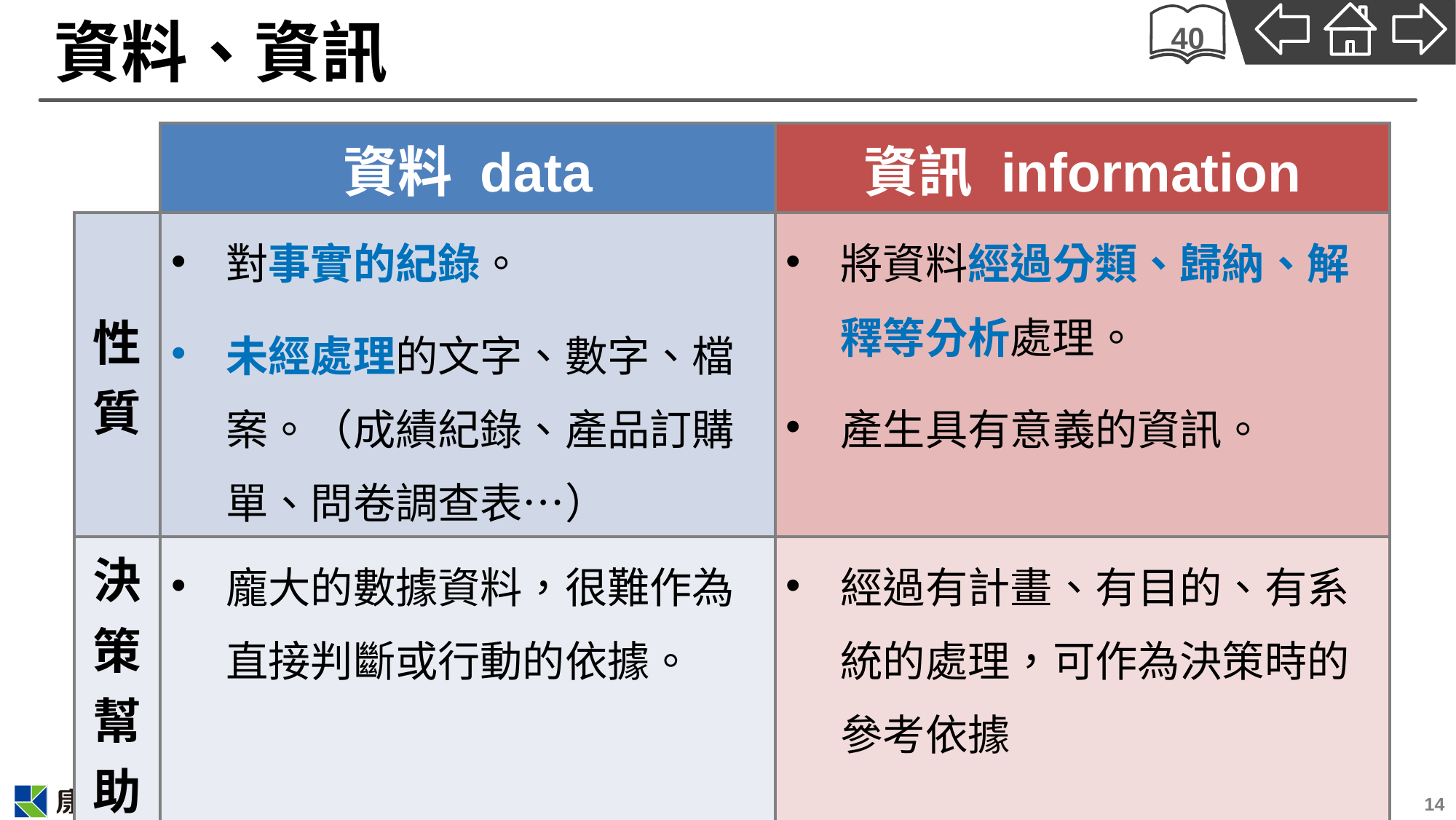

# 資料、資訊
40
|  | 資料 data | 資訊 information |
| --- | --- | --- |
| 性質 | 對事實的紀錄。 未經處理的文字、數字、檔案。（成績紀錄、產品訂購單、問卷調查表…） | 將資料經過分類、歸納、解釋等分析處理。 產生具有意義的資訊。 |
| 決策幫助 | 龐大的數據資料，很難作為直接判斷或行動的依據。 | 經過有計畫、有目的、有系統的處理，可作為決策時的參考依據 |
14